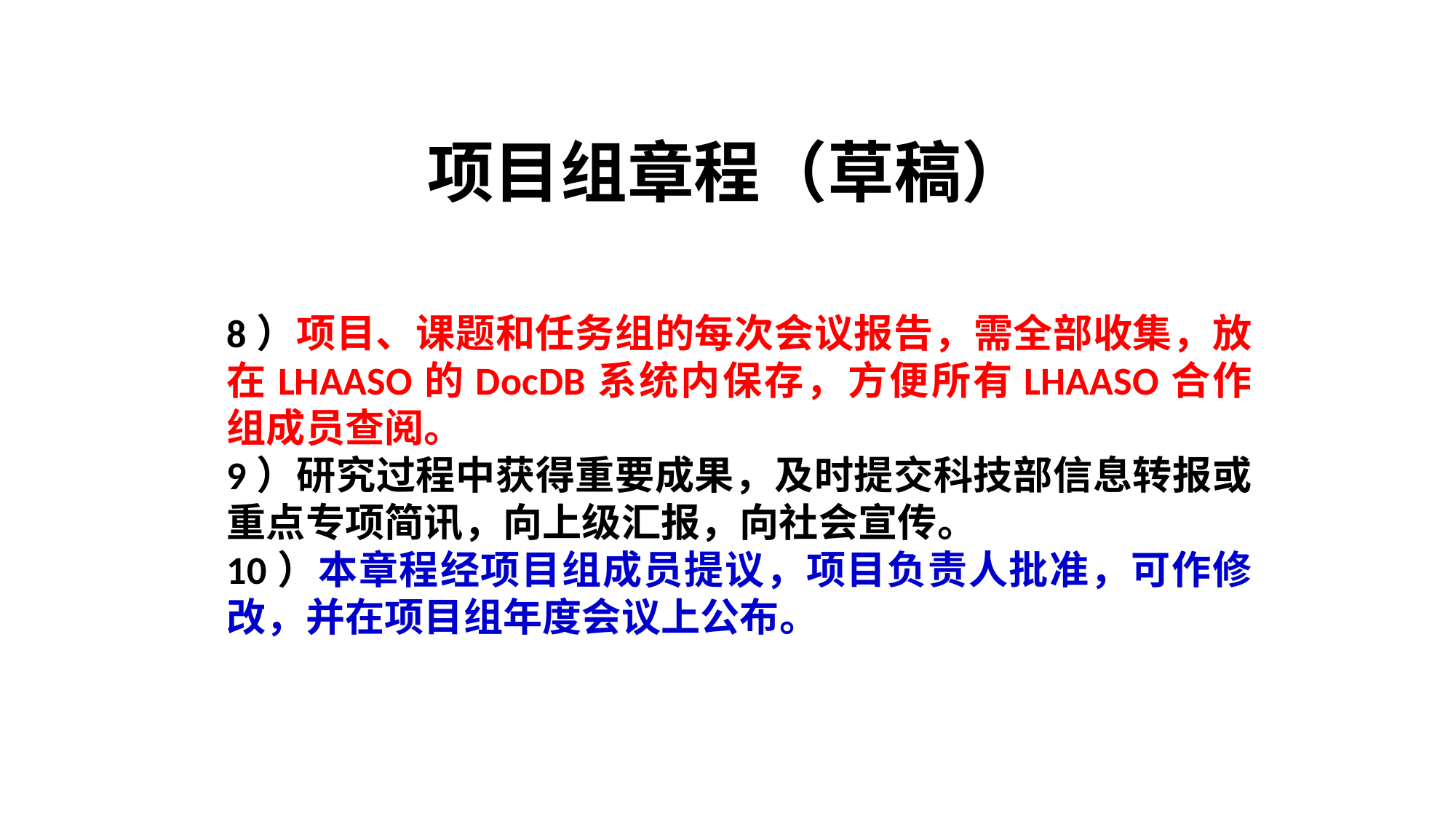

# 项目组章程（草稿）
8）项目、课题和任务组的每次会议报告，需全部收集，放在LHAASO的DocDB系统内保存，方便所有LHAASO合作组成员查阅。
9）研究过程中获得重要成果，及时提交科技部信息转报或重点专项简讯，向上级汇报，向社会宣传。
10）本章程经项目组成员提议，项目负责人批准，可作修改，并在项目组年度会议上公布。